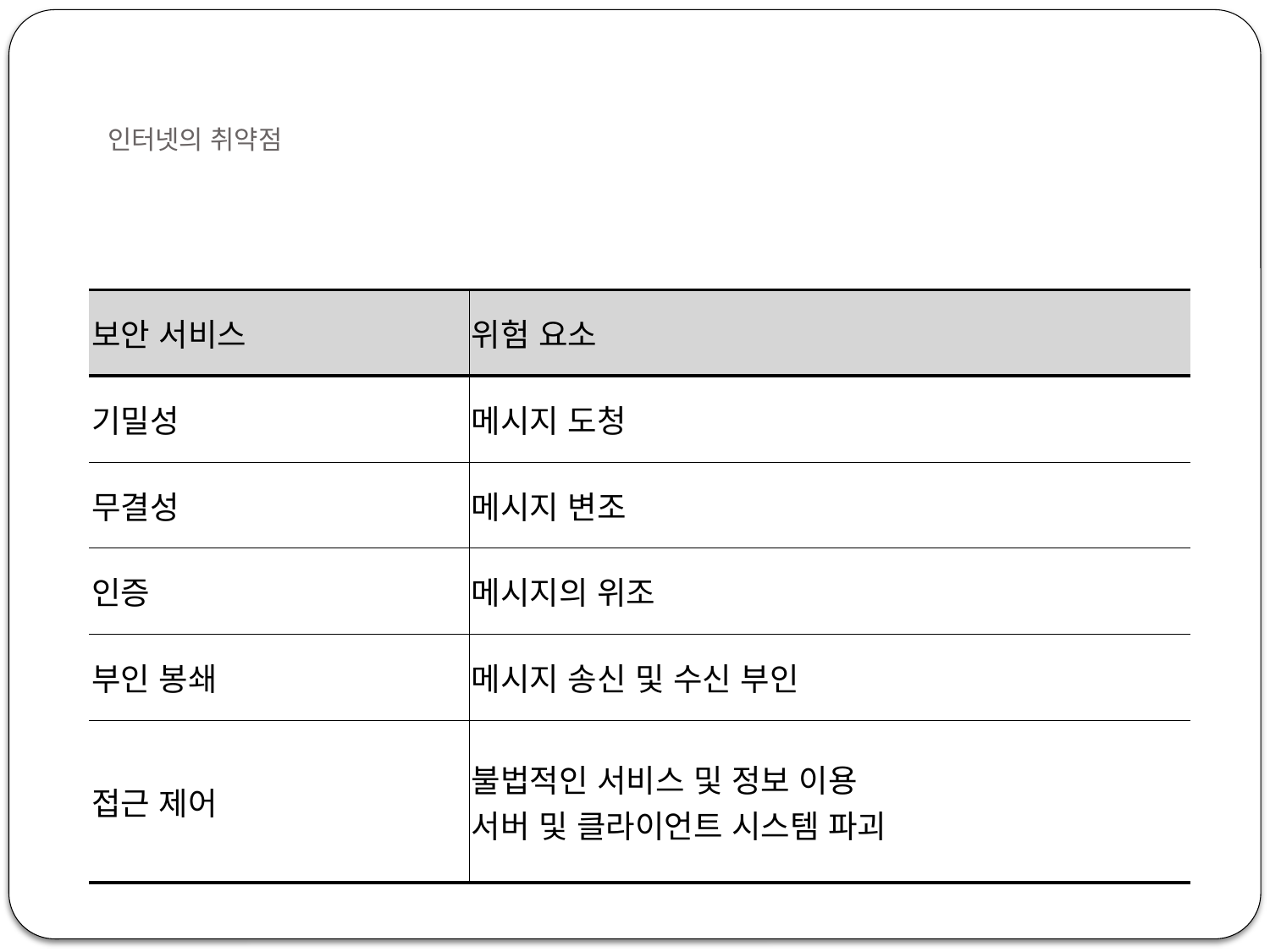

# 인터넷의 취약점
| 보안 서비스 | 위험 요소 |
| --- | --- |
| 기밀성 | 메시지 도청 |
| 무결성 | 메시지 변조 |
| 인증 | 메시지의 위조 |
| 부인 봉쇄 | 메시지 송신 및 수신 부인 |
| 접근 제어 | 불법적인 서비스 및 정보 이용 서버 및 클라이언트 시스템 파괴 |